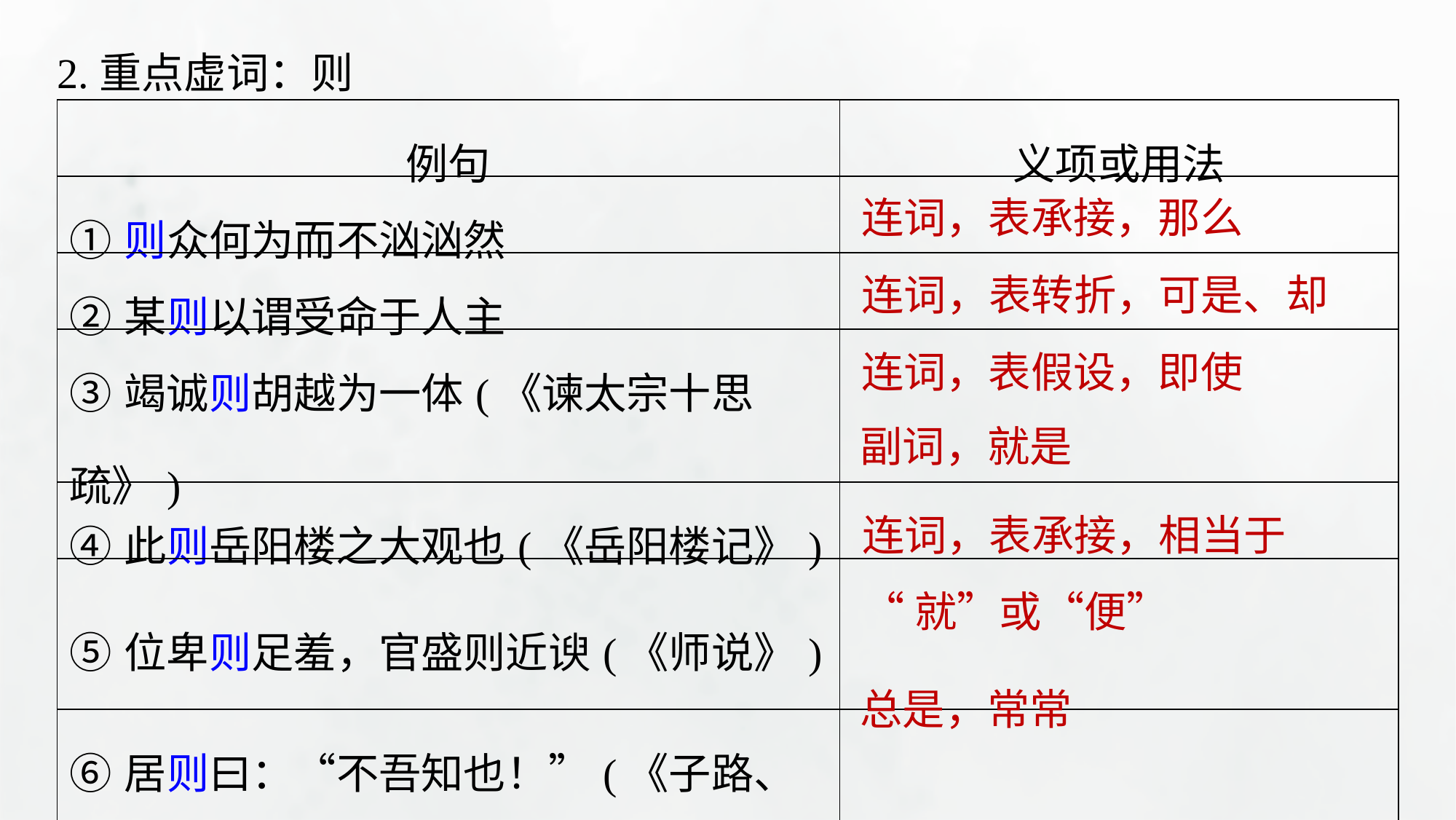

2.重点虚词：则
| 例句 | 义项或用法 |
| --- | --- |
| ①则众何为而不汹汹然 |  |
| ②某则以谓受命于人主 |  |
| ③竭诚则胡越为一体(《谏太宗十思疏》) |  |
| ④此则岳阳楼之大观也(《岳阳楼记》) |  |
| ⑤位卑则足羞，官盛则近谀(《师说》) |  |
| ⑥居则曰：“不吾知也！”(《子路、曾皙、冉有、公西华侍坐》) |  |
连词，表承接，那么
连词，表转折，可是、却
连词，表假设，即使
副词，就是
连词，表承接，相当于
“就”或“便”
总是，常常